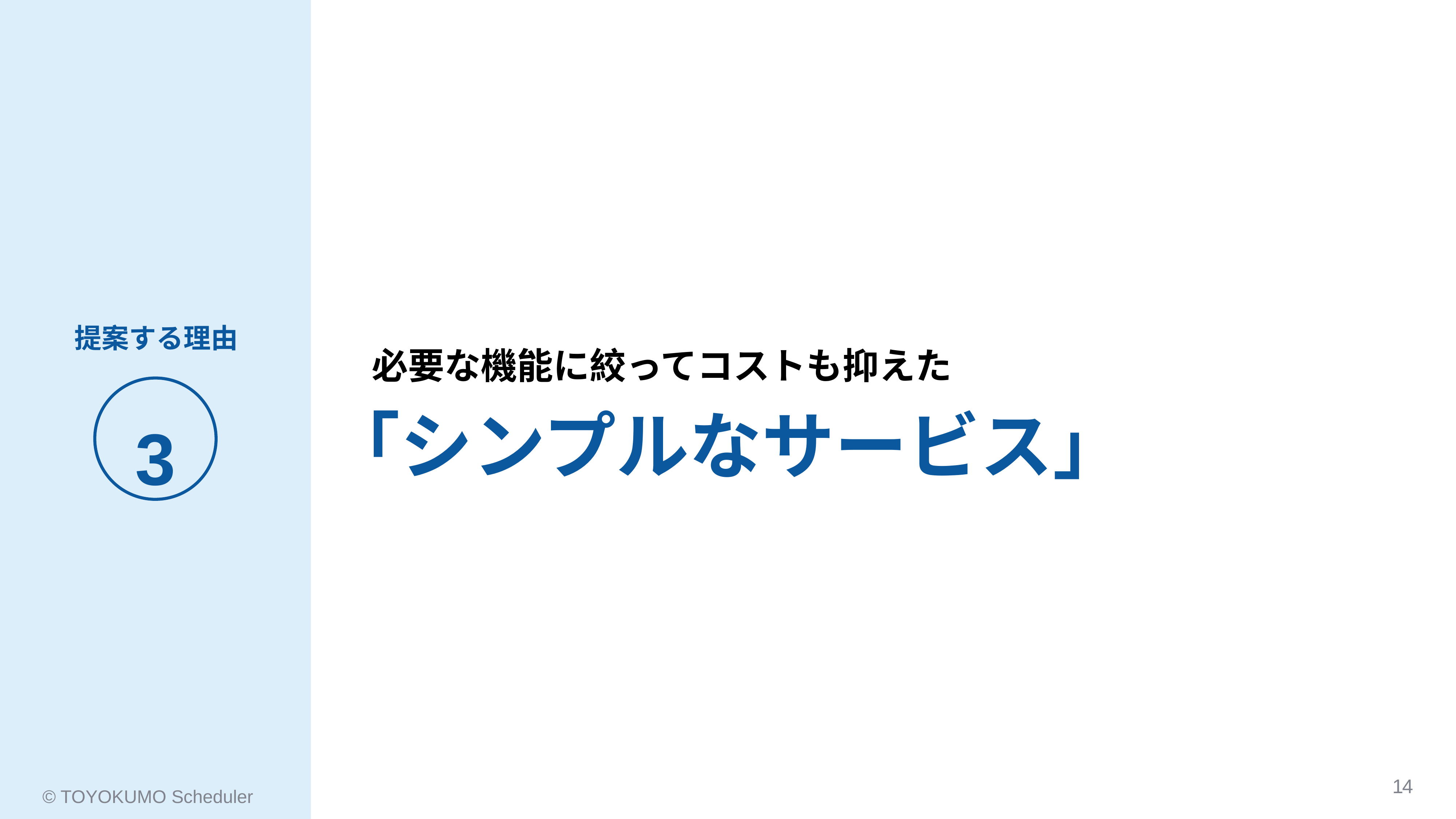

提案する理由
必要な機能に絞ってコストも抑えた

3
「シンプルなサービス」
14
© TOYOKUMO Scheduler